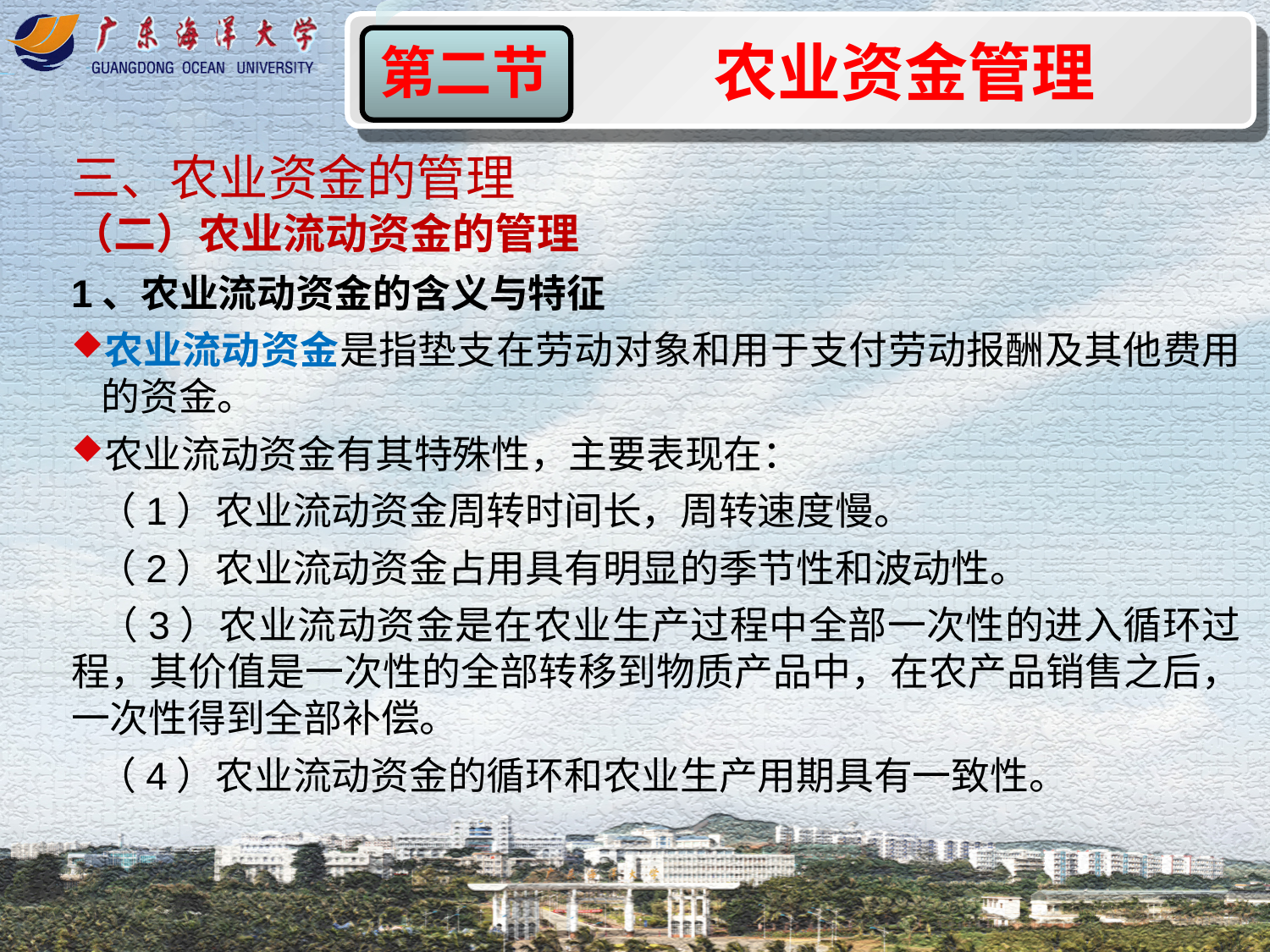

农业资金管理

第二节
三、农业资金的管理
（二）农业流动资金的管理
1、农业流动资金的含义与特征
农业流动资金是指垫支在劳动对象和用于支付劳动报酬及其他费用的资金。
农业流动资金有其特殊性，主要表现在：
  （1）农业流动资金周转时间长，周转速度慢。
  （2）农业流动资金占用具有明显的季节性和波动性。
  （3）农业流动资金是在农业生产过程中全部一次性的进入循环过程，其价值是一次性的全部转移到物质产品中，在农产品销售之后，一次性得到全部补偿。
  （4）农业流动资金的循环和农业生产用期具有一致性。